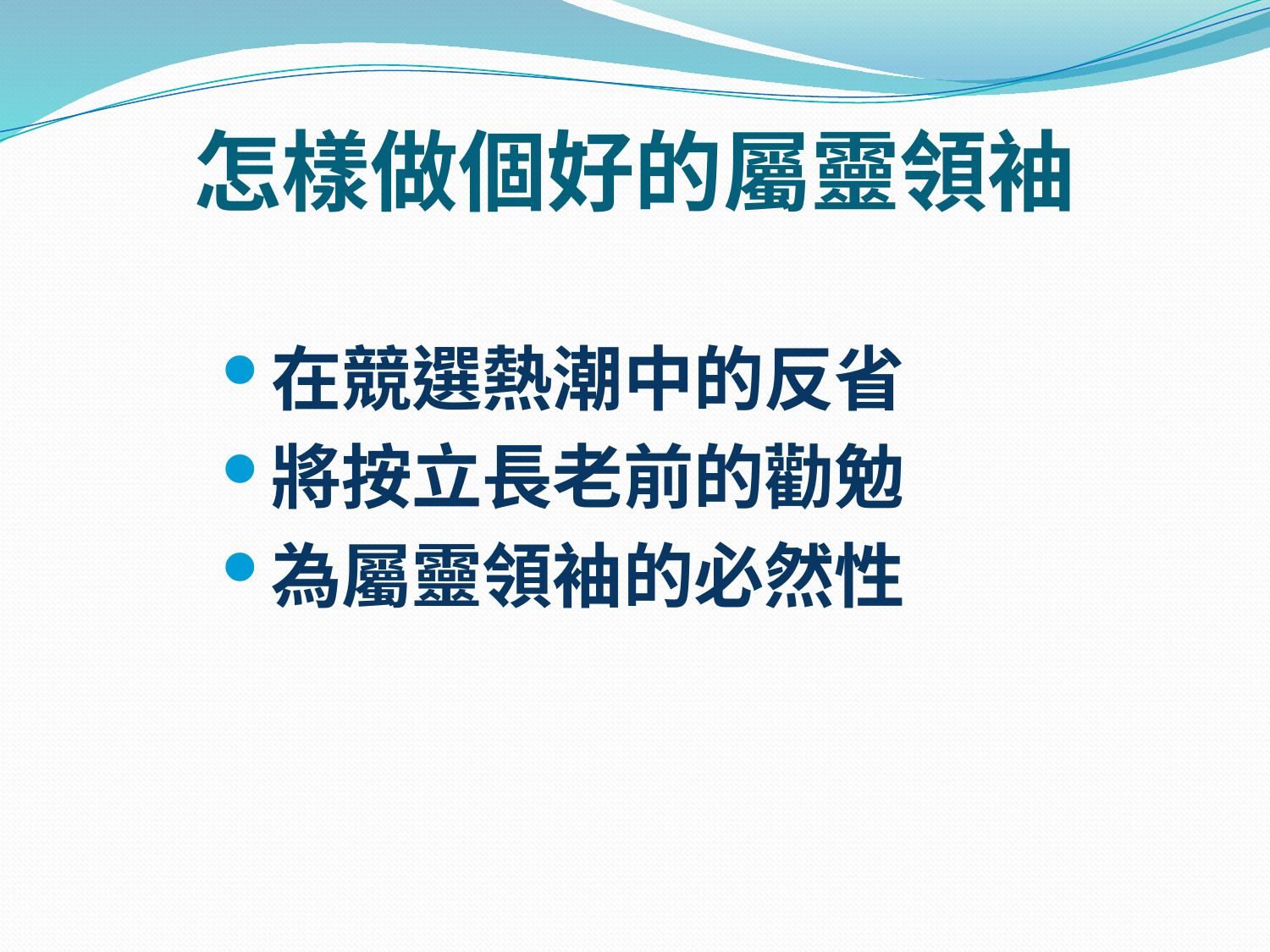

# 怎樣做個好的屬靈領袖
在競選熱潮中的反省
將按立長老前的勸勉
為屬靈領袖的必然性